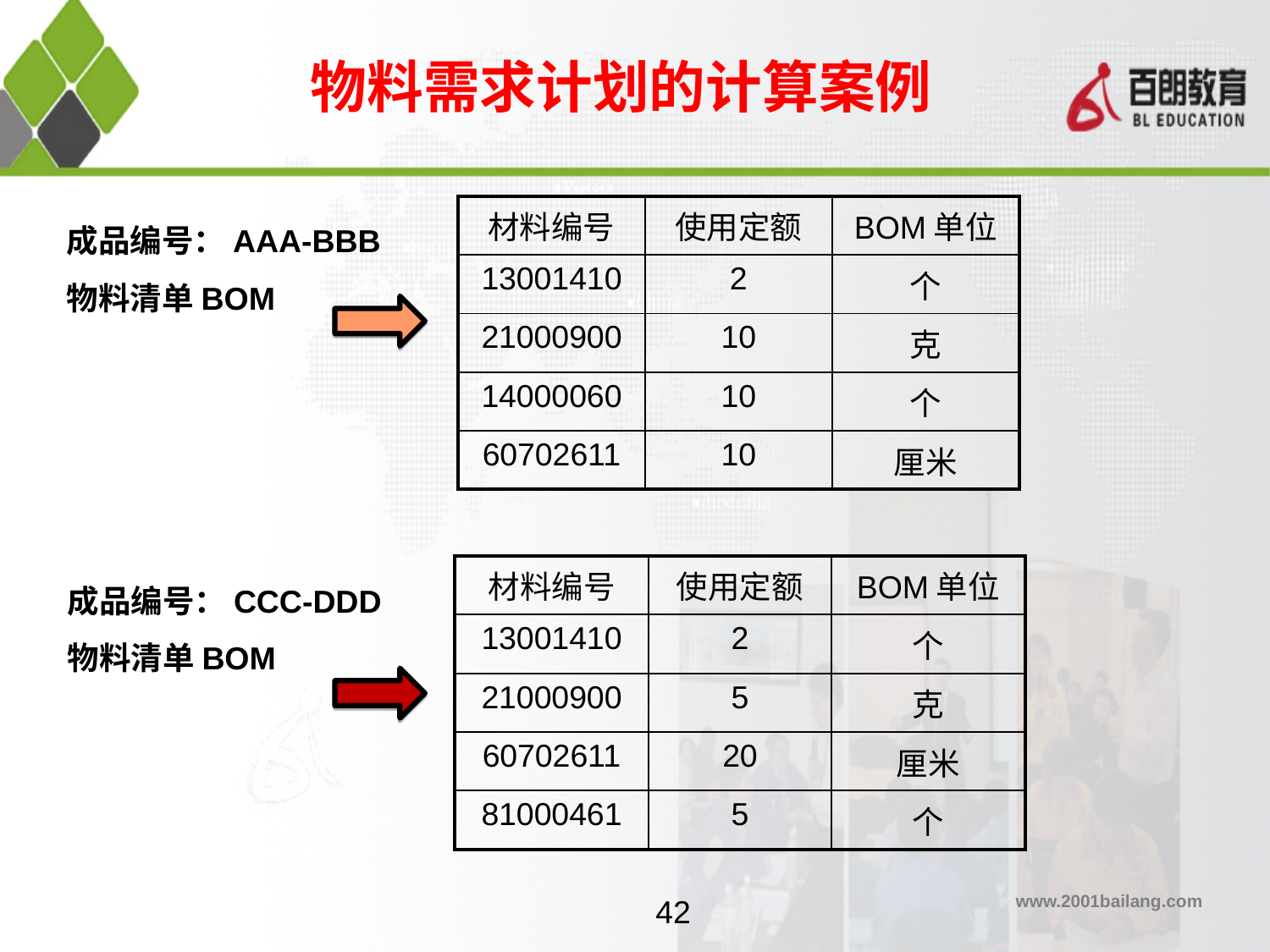

物料需求计划的计算案例
成品编号：AAA-BBB
物料清单BOM
| 材料编号 | 使用定额 | BOM单位 |
| --- | --- | --- |
| 13001410 | 2 | 个 |
| 21000900 | 10 | 克 |
| 14000060 | 10 | 个 |
| 60702611 | 10 | 厘米 |

成品编号：CCC-DDD
物料清单BOM
| 材料编号 | 使用定额 | BOM单位 |
| --- | --- | --- |
| 13001410 | 2 | 个 |
| 21000900 | 5 | 克 |
| 60702611 | 20 | 厘米 |
| 81000461 | 5 | 个 |

42